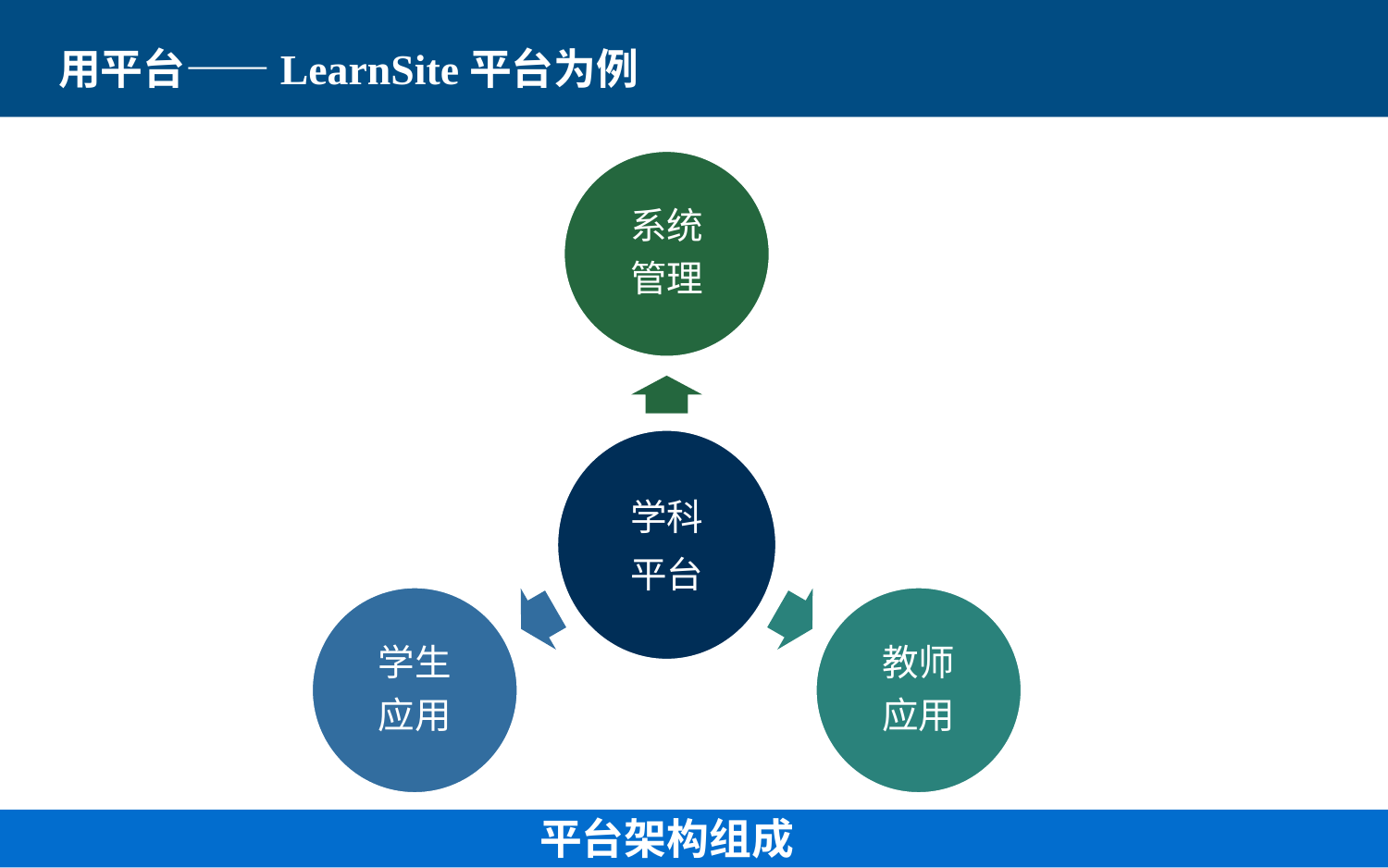

用平台——LearnSite平台为例

系统
管理

学科
平台

学生
应用
教师
应用
平台架构组成